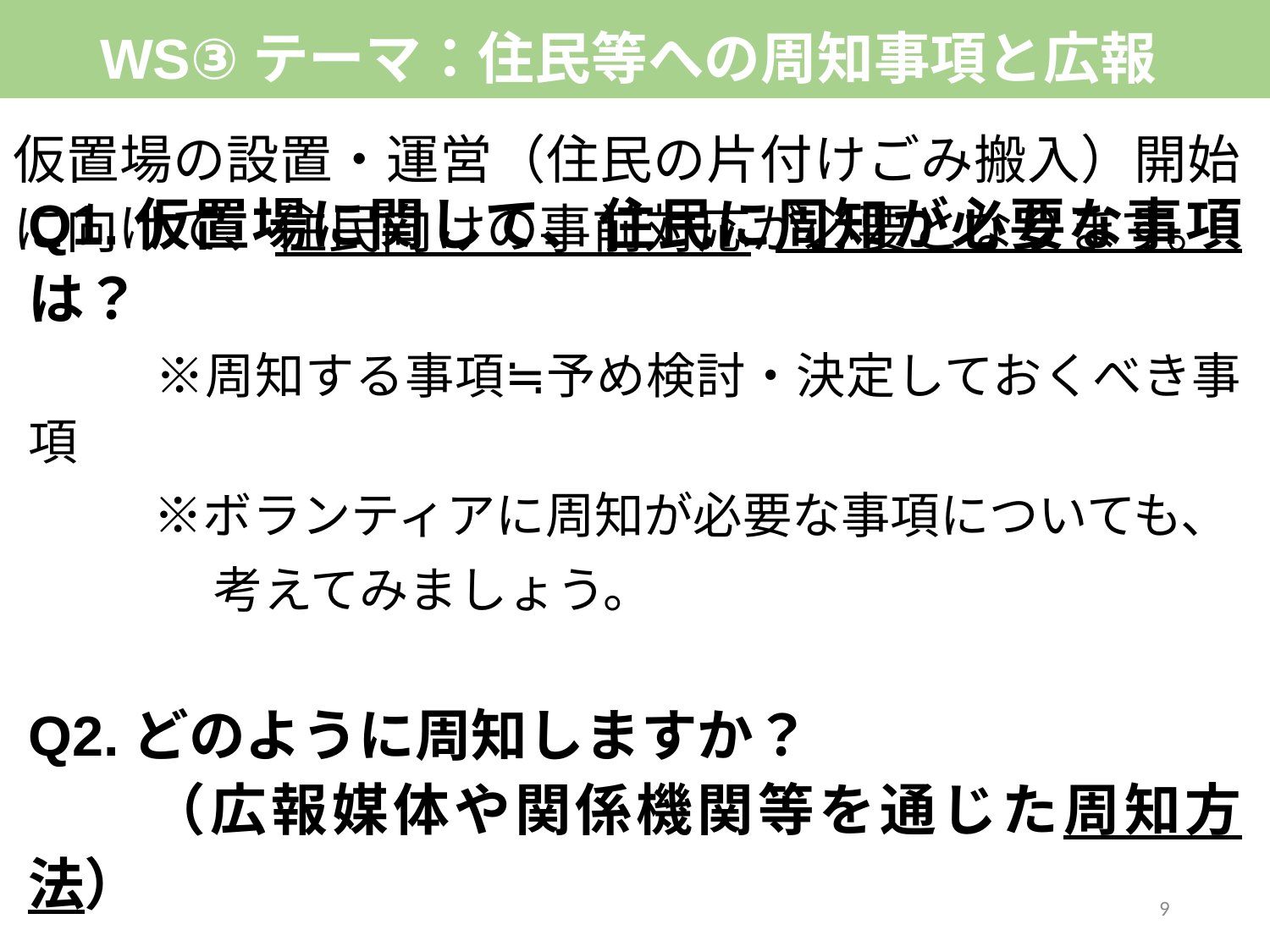

WS③テーマ：住民等への周知事項と広報
仮置場の設置・運営（住民の片付けごみ搬入）開始に向けて、住民向けの事前対応が必要となります。
Q1.仮置場に関して、住民に周知が必要な事項は？
　　 ※周知する事項≒予め検討・決定しておくべき事項
　　 ※ボランティアに周知が必要な事項についても、
　　 　 考えてみましょう。

Q2.どのように周知しますか？
　　（広報媒体や関係機関等を通じた周知方法）
9